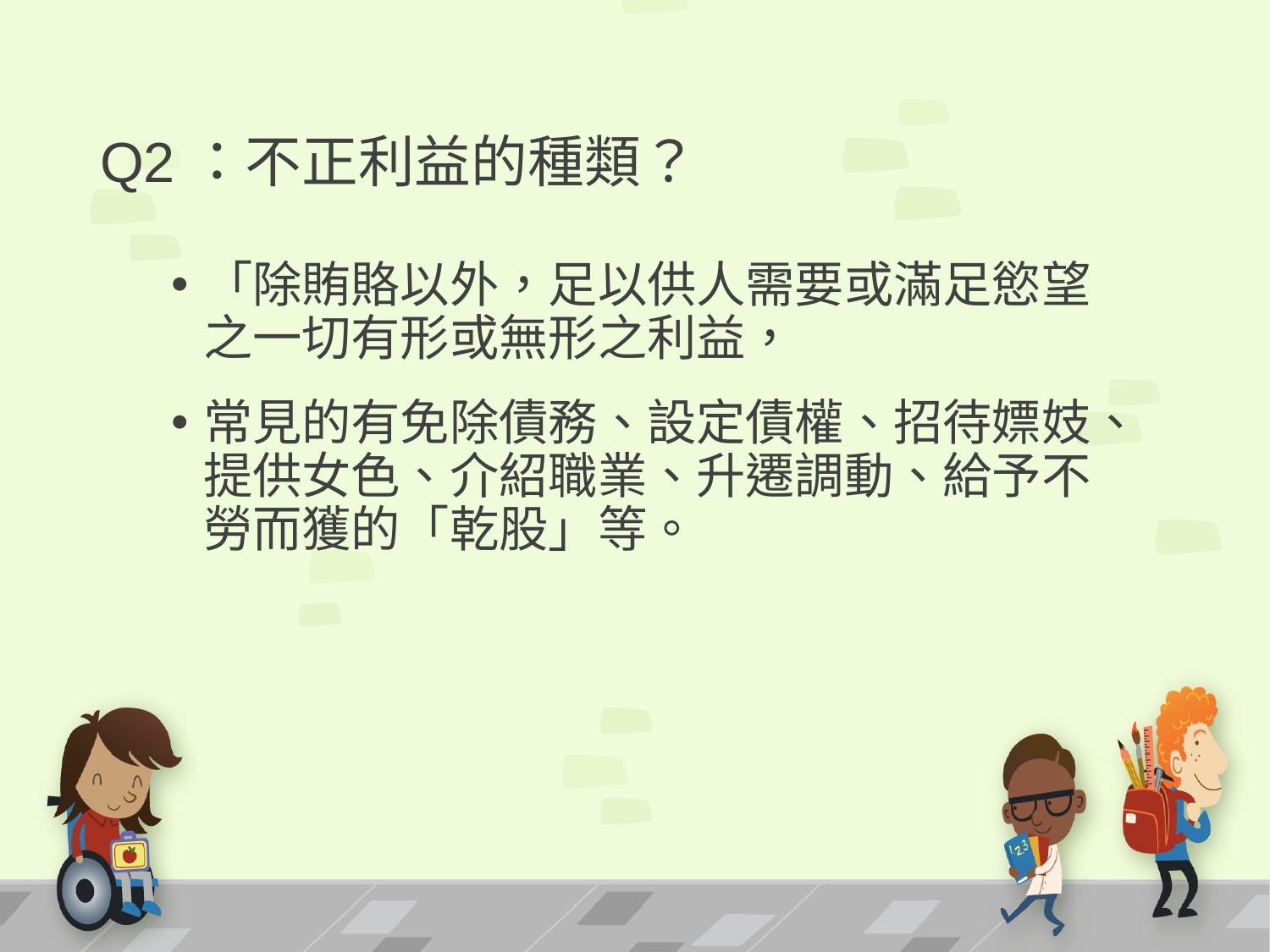

# Q2：不正利益的種類？
「除賄賂以外，足以供人需要或滿足慾望之一切有形或無形之利益，
常見的有免除債務、設定債權、招待嫖妓、提供女色、介紹職業、升遷調動、給予不勞而獲的「乾股」等。